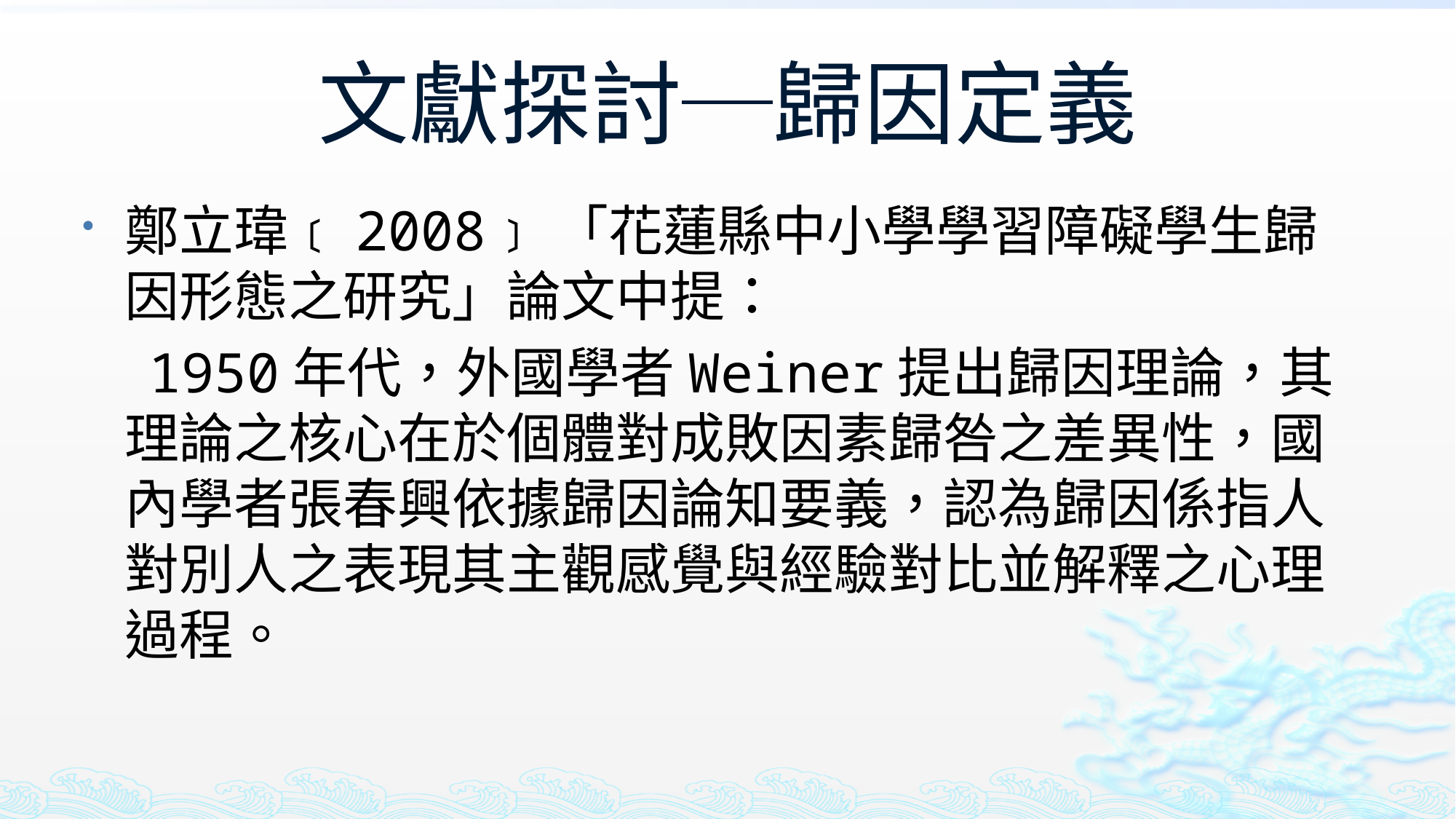

# 文獻探討─歸因定義
鄭立瑋﹝2008﹞「花蓮縣中小學學習障礙學生歸因形態之研究」論文中提：
  1950年代，外國學者Weiner提出歸因理論，其理論之核心在於個體對成敗因素歸咎之差異性，國內學者張春興依據歸因論知要義，認為歸因係指人對別人之表現其主觀感覺與經驗對比並解釋之心理過程。